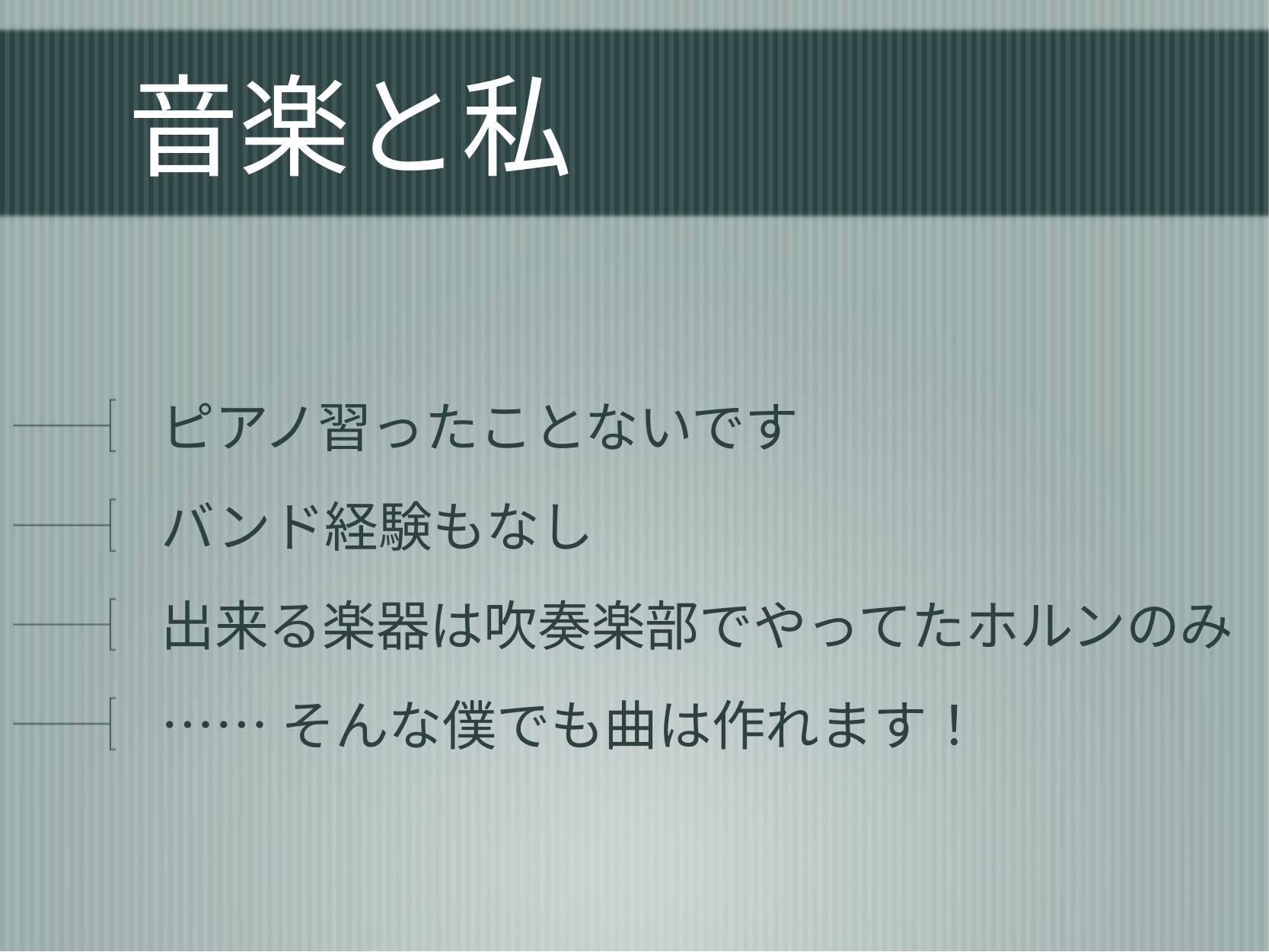

# 音楽と私
ピアノ習ったことないです
バンド経験もなし
出来る楽器は吹奏楽部でやってたホルンのみ
……そんな僕でも曲は作れます！